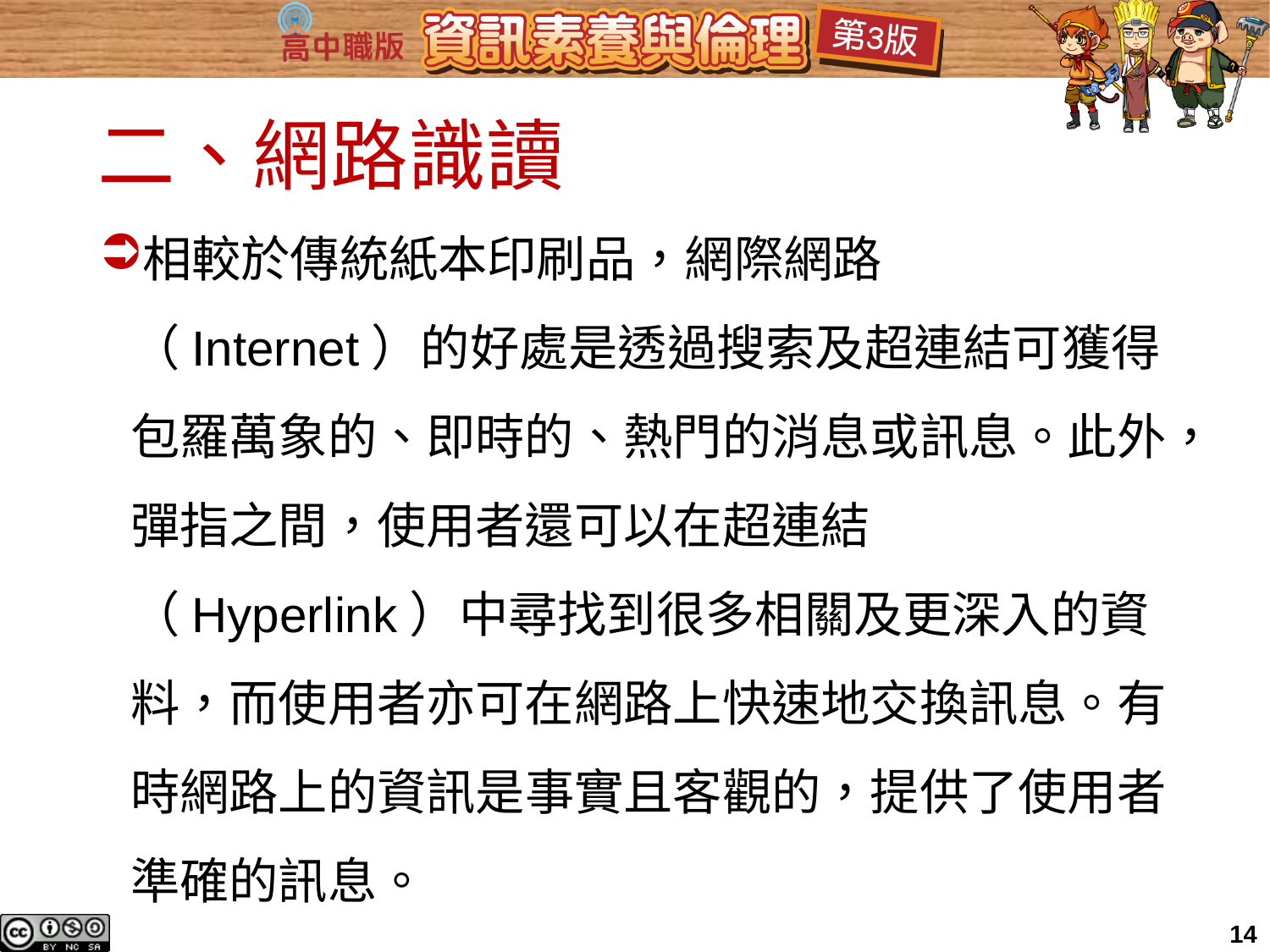

# 二、網路識讀

相較於傳統紙本印刷品，網際網路（Internet）的好處是透過搜索及超連結可獲得包羅萬象的、即時的、熱門的消息或訊息。此外，彈指之間，使用者還可以在超連結（Hyperlink）中尋找到很多相關及更深入的資料，而使用者亦可在網路上快速地交換訊息。有時網路上的資訊是事實且客觀的，提供了使用者準確的訊息。
14